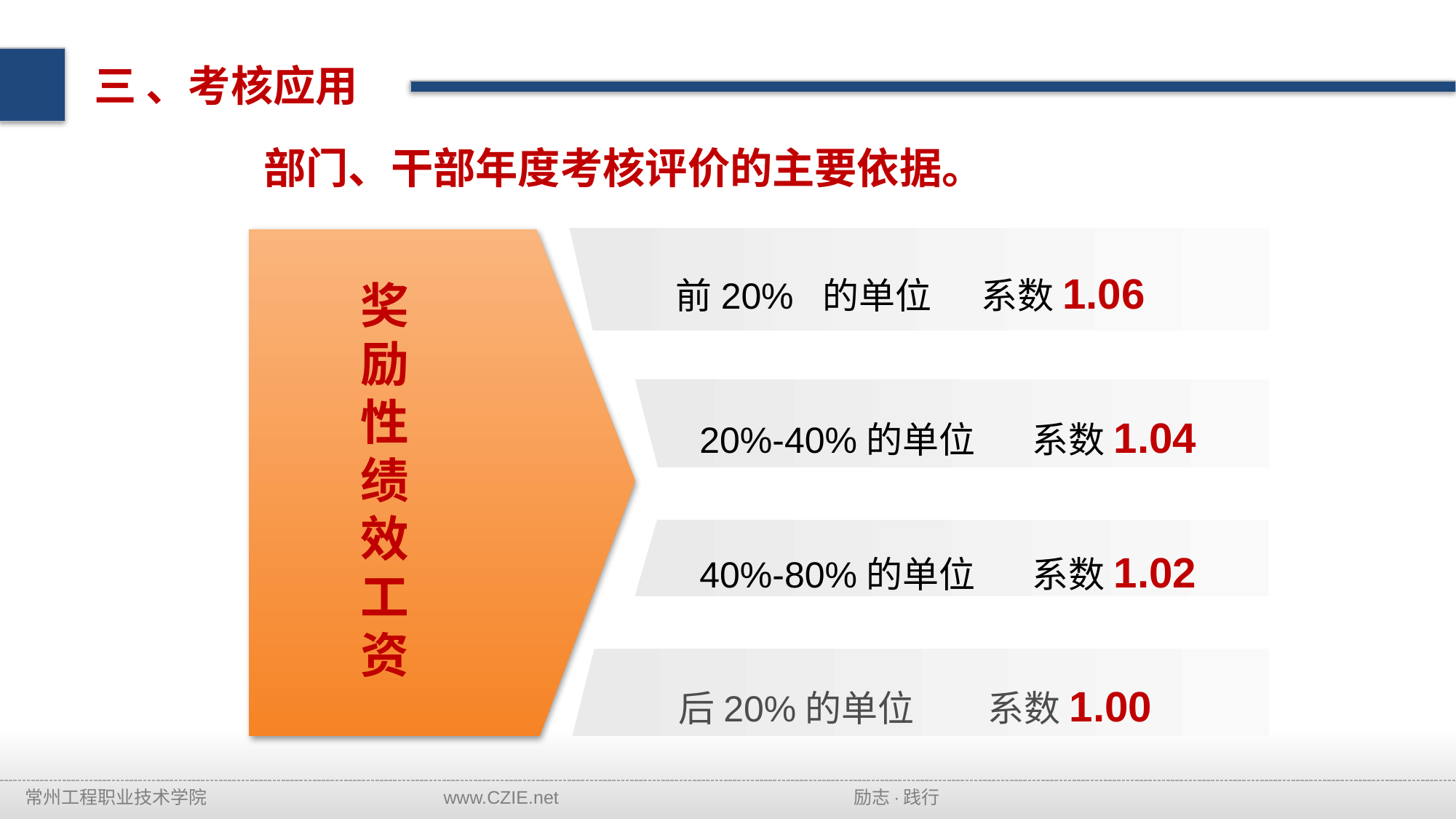

三 、考核应用

部门、干部年度考核评价的主要依据。
      前20%  的单位      系数1.06

20%-40%的单位       系数1.04
40%-80%的单位       系数1.02
    后20%的单位         系数1.00
奖励性绩效工资